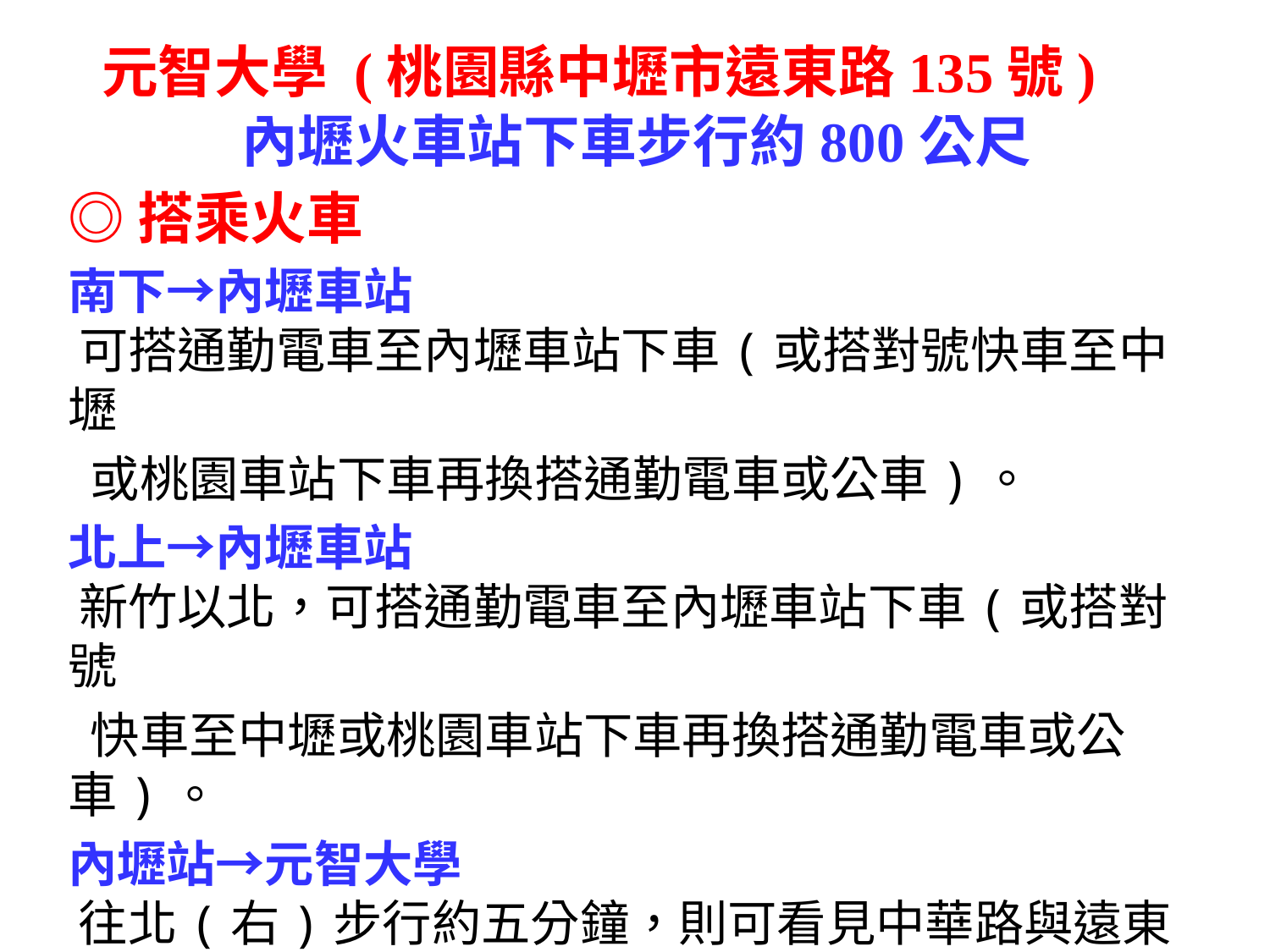

# 元智大學 (桃園縣中壢市遠東路135號) 內壢火車站下車步行約800公尺
◎搭乘火車
南下→內壢車站
 可搭通勤電車至內壢車站下車(或搭對號快車至中壢
 或桃園車站下車再換搭通勤電車或公車)。
北上→內壢車站
 新竹以北，可搭通勤電車至內壢車站下車(或搭對號
 快車至中壢或桃園車站下車再換搭通勤電車或公車)。
內壢站→元智大學
 往北(右)步行約五分鐘，則可看見中華路與遠東路
 口有元智大學指示牌，右轉過平交道，再沿右邊步
 行約十分鐘即可抵達。